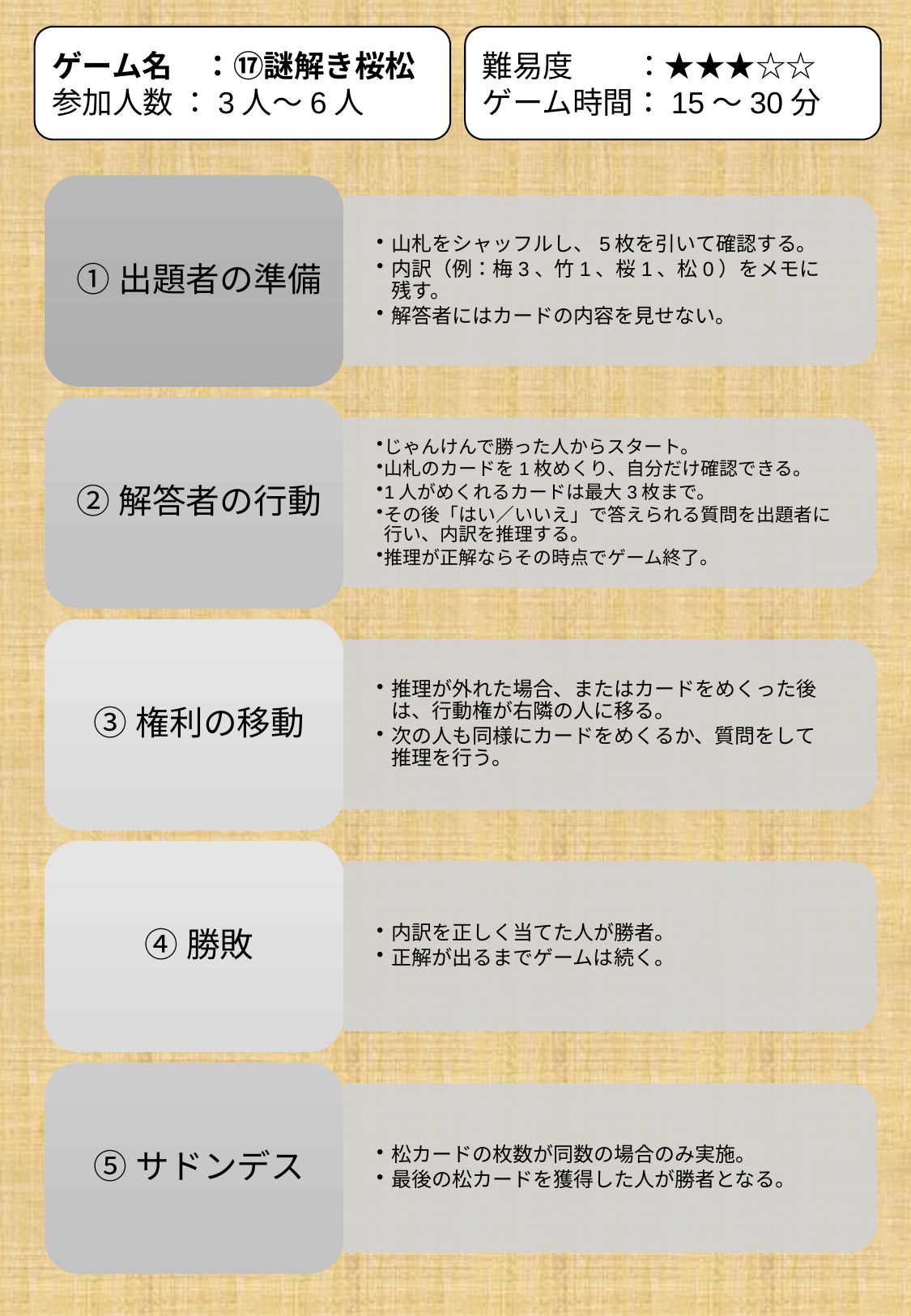

ゲーム名　：⑰謎解き桜松
参加人数 ：3人～6人
難易度　　：★★★☆☆
ゲーム時間：15～30分
山札をシャッフルし、5枚を引いて確認する。
内訳（例：梅3、竹1、桜1、松0）をメモに残す。
解答者にはカードの内容を見せない。
①出題者の準備
じゃんけんで勝った人からスタート。
山札のカードを1枚めくり、自分だけ確認できる。
1人がめくれるカードは最大3枚まで。
その後「はい／いいえ」で答えられる質問を出題者に行い、内訳を推理する。
推理が正解ならその時点でゲーム終了。
②解答者の行動
推理が外れた場合、またはカードをめくった後は、行動権が右隣の人に移る。
次の人も同様にカードをめくるか、質問をして推理を行う。
③権利の移動
内訳を正しく当てた人が勝者。
正解が出るまでゲームは続く。
④勝敗
松カードの枚数が同数の場合のみ実施。
最後の松カードを獲得した人が勝者となる。
⑤サドンデス